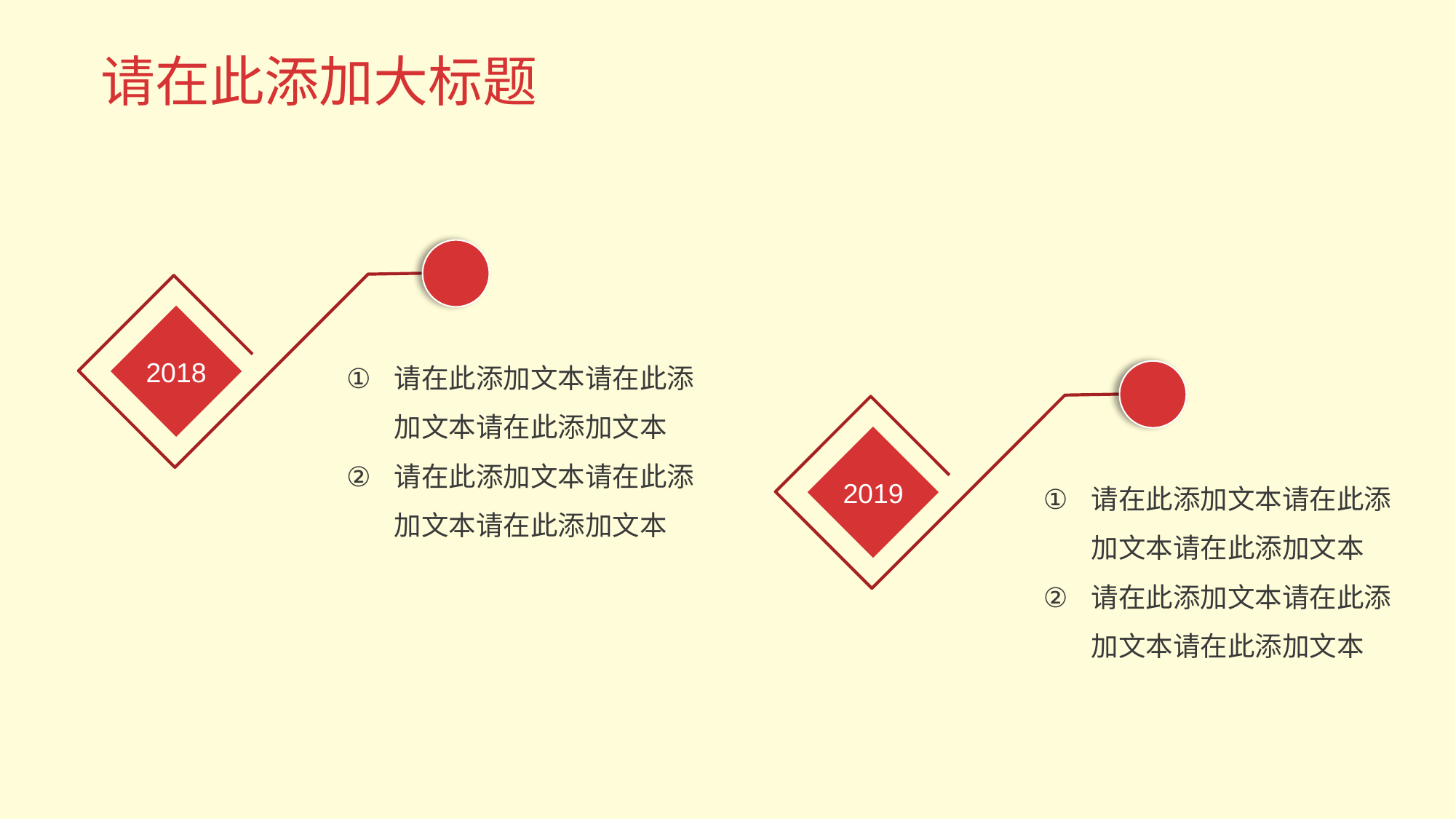

# 请在此添加大标题

2018
请在此添加文本请在此添加文本请在此添加文本
请在此添加文本请在此添加文本请在此添加文本

2019
请在此添加文本请在此添加文本请在此添加文本
请在此添加文本请在此添加文本请在此添加文本